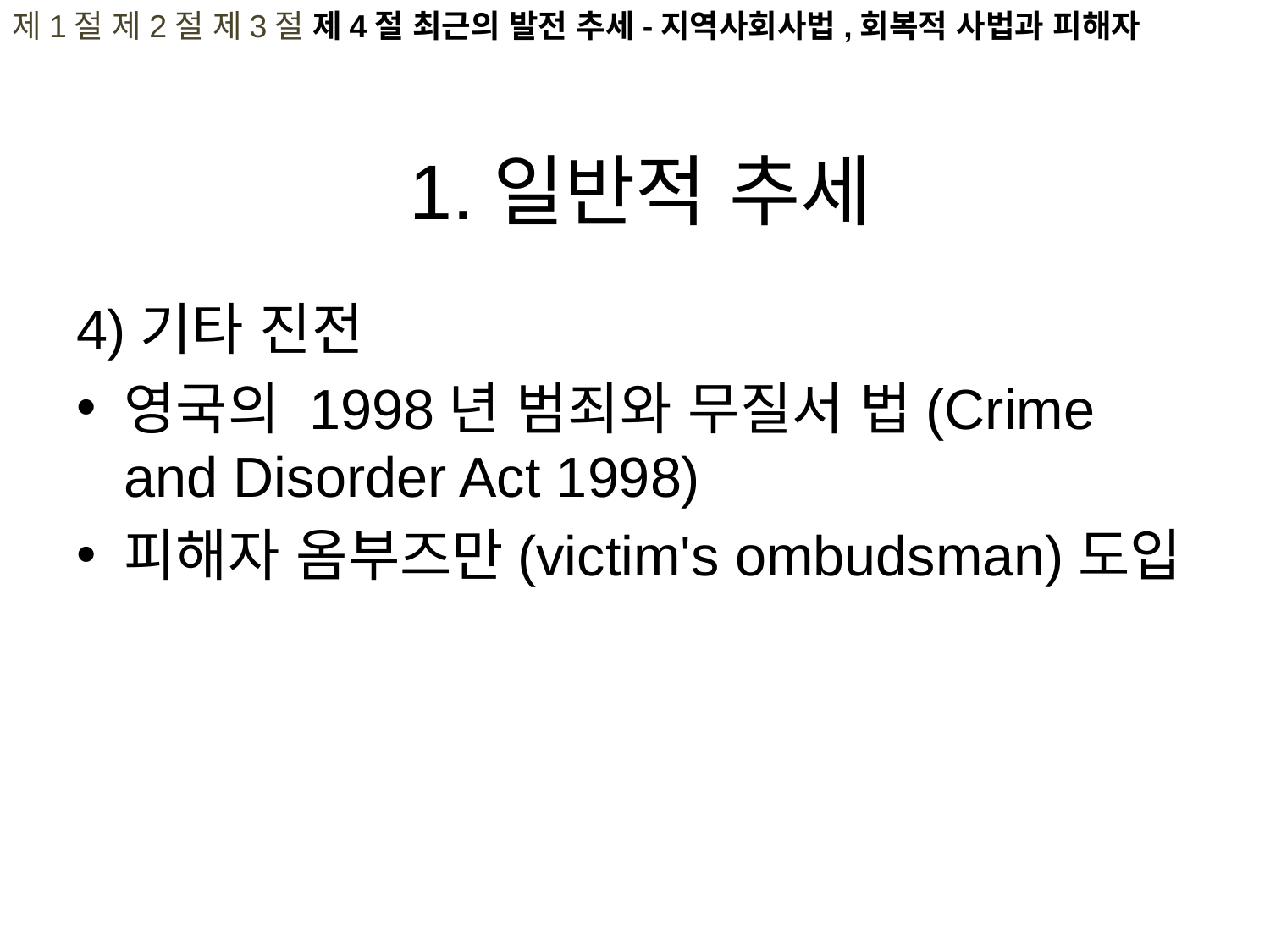

제1절 제2절 제3절 제4절 최근의 발전 추세-지역사회사법,회복적 사법과 피해자
# 1.일반적 추세
4)기타 진전
영국의 1998년 범죄와 무질서 법(Crime and Disorder Act 1998)
피해자 옴부즈만(victim's ombudsman)도입